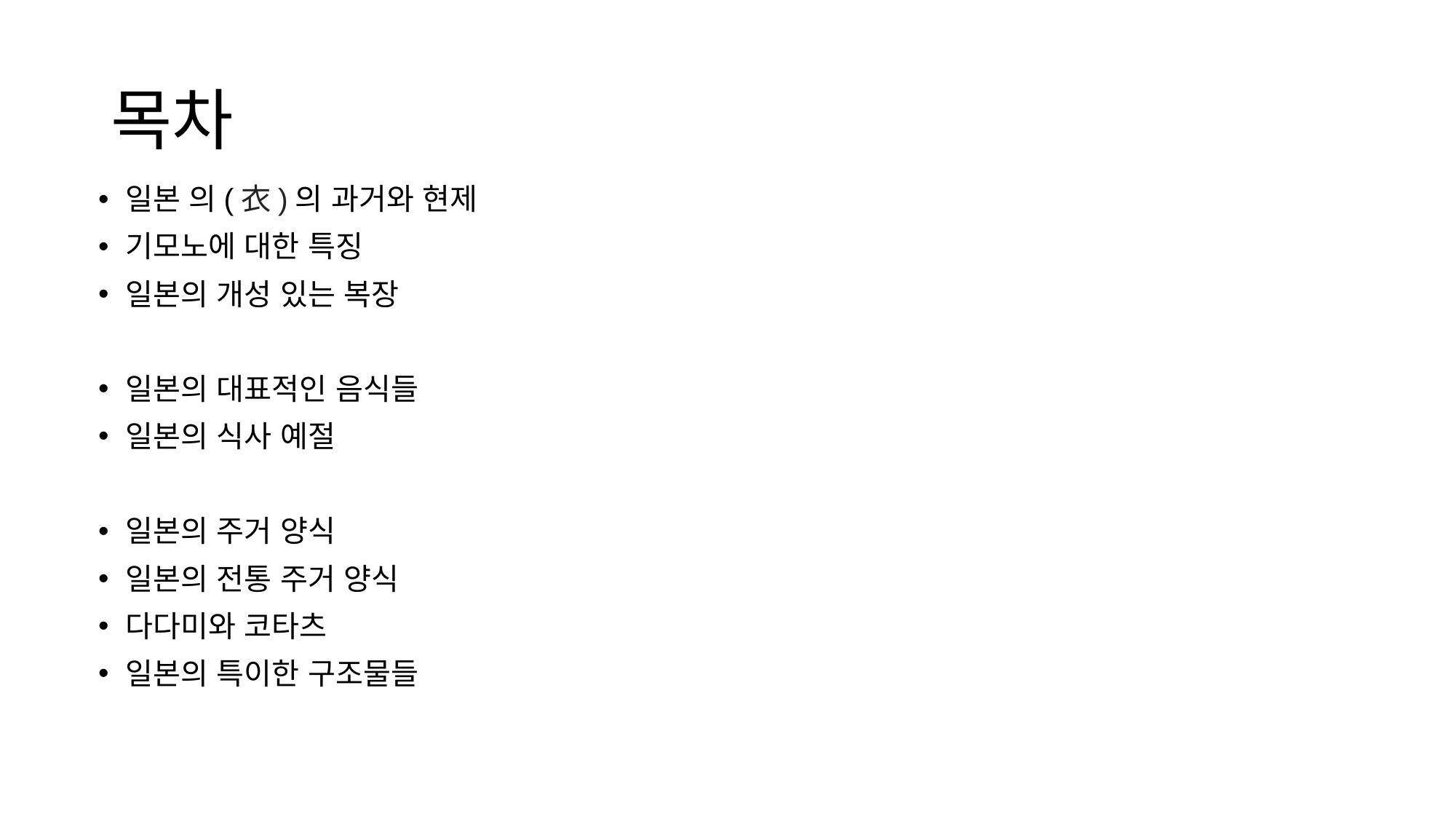

# 목차
일본 의(衣)의 과거와 현제
기모노에 대한 특징
일본의 개성 있는 복장

일본의 대표적인 음식들
일본의 식사 예절

일본의 주거 양식
일본의 전통 주거 양식
다다미와 코타츠
일본의 특이한 구조물들